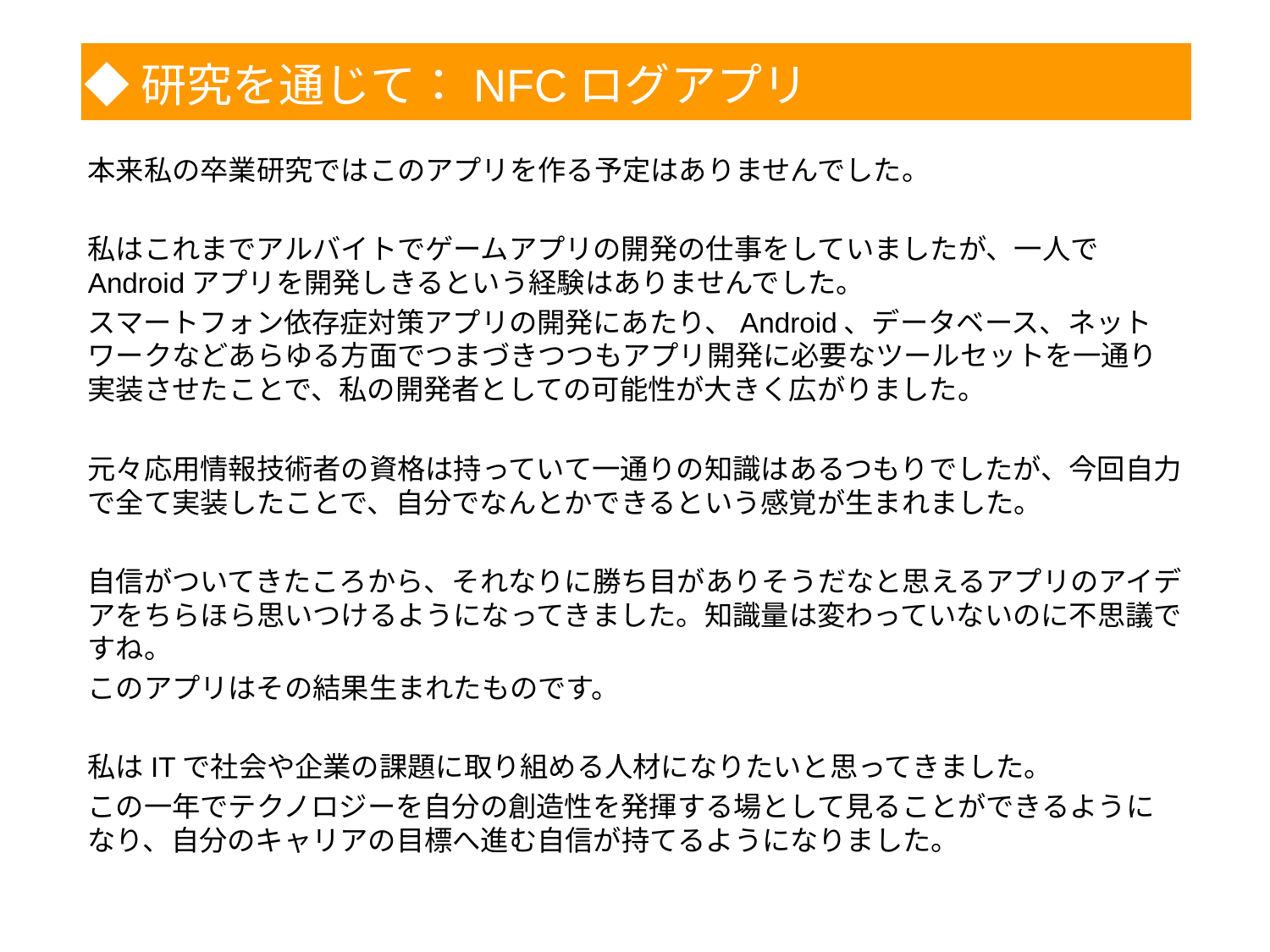

◆研究を通じて：NFCログアプリ

1
本来私の卒業研究ではこのアプリを作る予定はありませんでした。

私はこれまでアルバイトでゲームアプリの開発の仕事をしていましたが、一人でAndroidアプリを開発しきるという経験はありませんでした。
スマートフォン依存症対策アプリの開発にあたり、Android、データベース、ネットワークなどあらゆる方面でつまづきつつもアプリ開発に必要なツールセットを一通り実装させたことで、私の開発者としての可能性が大きく広がりました。

元々応用情報技術者の資格は持っていて一通りの知識はあるつもりでしたが、今回自力で全て実装したことで、自分でなんとかできるという感覚が生まれました。

自信がついてきたころから、それなりに勝ち目がありそうだなと思えるアプリのアイデアをちらほら思いつけるようになってきました。知識量は変わっていないのに不思議ですね。
このアプリはその結果生まれたものです。

私はITで社会や企業の課題に取り組める人材になりたいと思ってきました。
この一年でテクノロジーを自分の創造性を発揮する場として見ることができるようになり、自分のキャリアの目標へ進む自信が持てるようになりました。